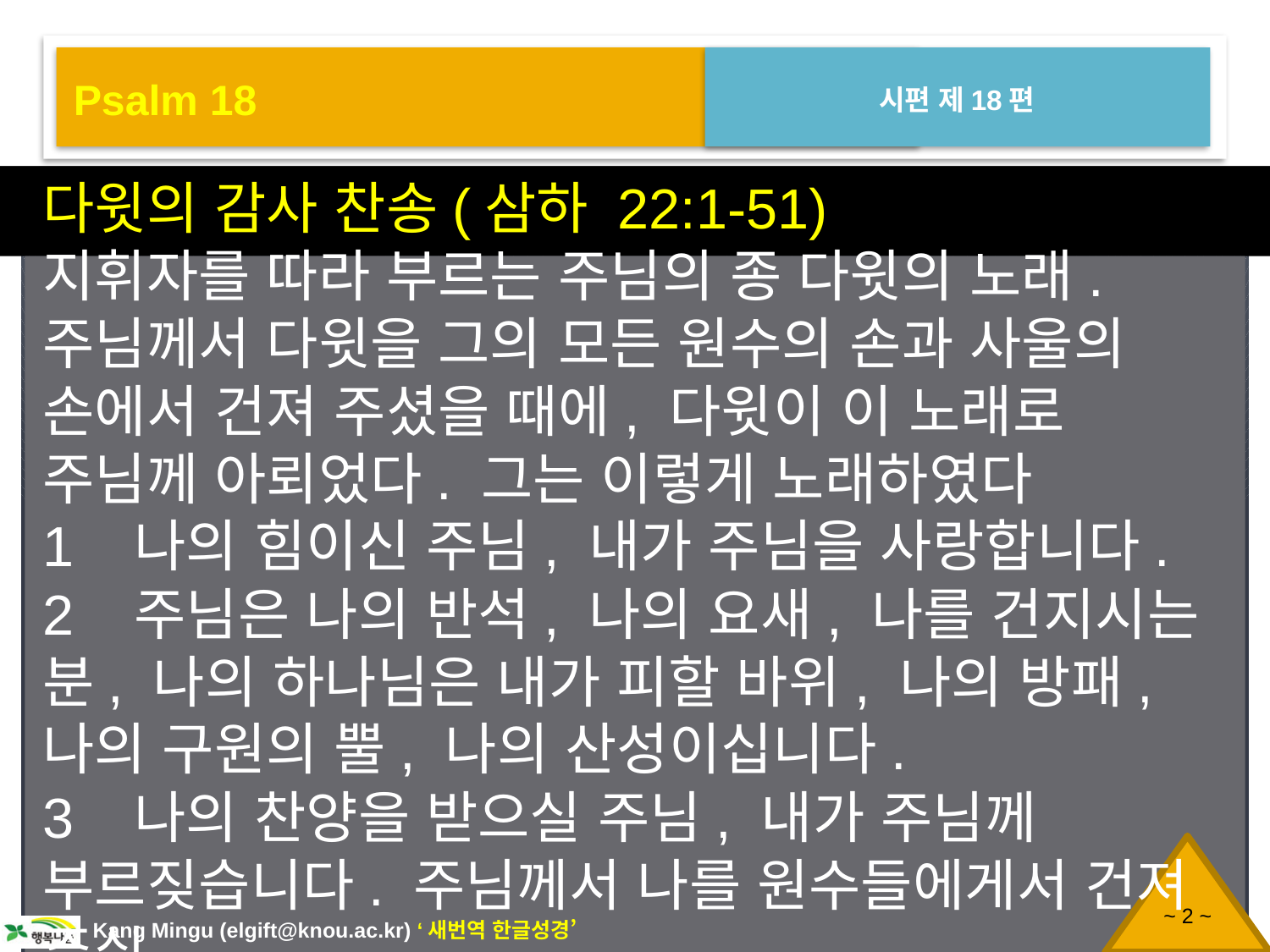

Psalm 18
시편 제18편
다윗의 감사 찬송(삼하 22:1-51)
지휘자를 따라 부르는 주님의 종 다윗의 노래. 주님께서 다윗을 그의 모든 원수의 손과 사울의 손에서 건져 주셨을 때에, 다윗이 이 노래로 주님께 아뢰었다. 그는 이렇게 노래하였다
1   나의 힘이신 주님, 내가 주님을 사랑합니다.
2   주님은 나의 반석, 나의 요새, 나를 건지시는 분, 나의 하나님은 내가 피할 바위, 나의 방패, 나의 구원의 뿔, 나의 산성이십니다.
3   나의 찬양을 받으실 주님, 내가 주님께 부르짖습니다. 주님께서 나를 원수들에게서 건져 주실